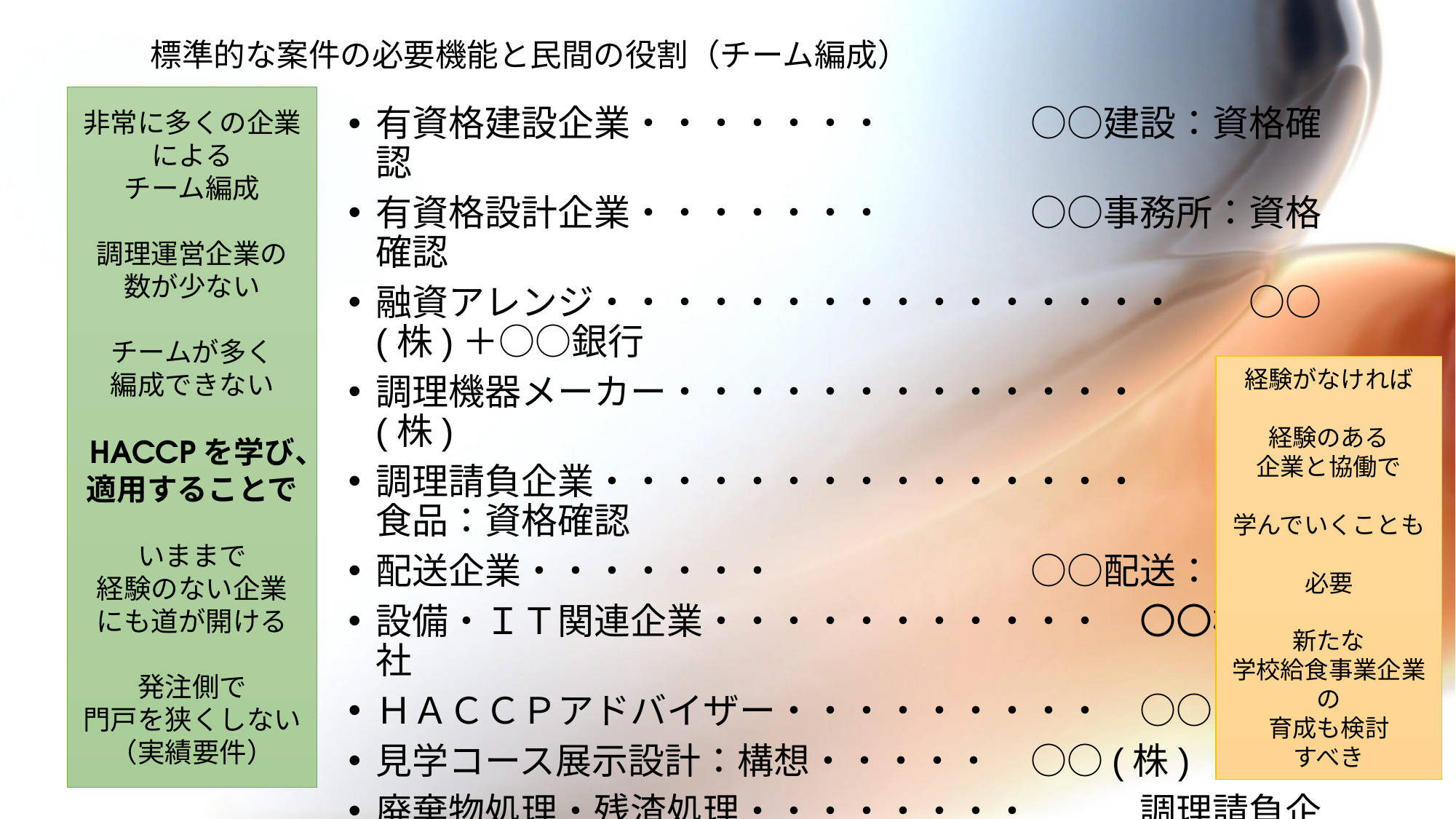

# 標準的な案件の必要機能と民間の役割（チーム編成）
非常に多くの企業
による
チーム編成

調理運営企業の
数が少ない

チームが多く
編成できない

HACCPを学び、適用することで

いままで
経験のない企業
にも道が開ける

発注側で
門戸を狭くしない
（実績要件）
有資格建設企業・・・・・・・		○○建設：資格確認
有資格設計企業・・・・・・・		○○事務所：資格確認
融資アレンジ・・・・・・・・・・・・・・・・	○○(株)＋○○銀行
調理機器メーカー・・・・・・・・・・・・・	○○(株)
調理請負企業・・・・・・・・・・・・・・・	○○食品：資格確認
配送企業・・・・・・・			○○配送：
設備・ＩＴ関連企業・・・・・・・・・・・	〇〇株式会社
ＨＡＣＣＰアドバイザー・・・・・・・・・	○○
見学コース展示設計：構想・・・・・	○○(株)
廃棄物処理・残渣処理・・・・・・・・	調理請負企業と相談
衛生管理・・・・・・・・・・・・・・・・・・・	調理請負企業と相談
アドバイザー・・・・・			○○・○○・○○
提案書作成（必要なら）		○○
経験がなければ

経験のある
企業と協働で

学んでいくことも

必要

新たな
学校給食事業企業
の
育成も検討
すべき